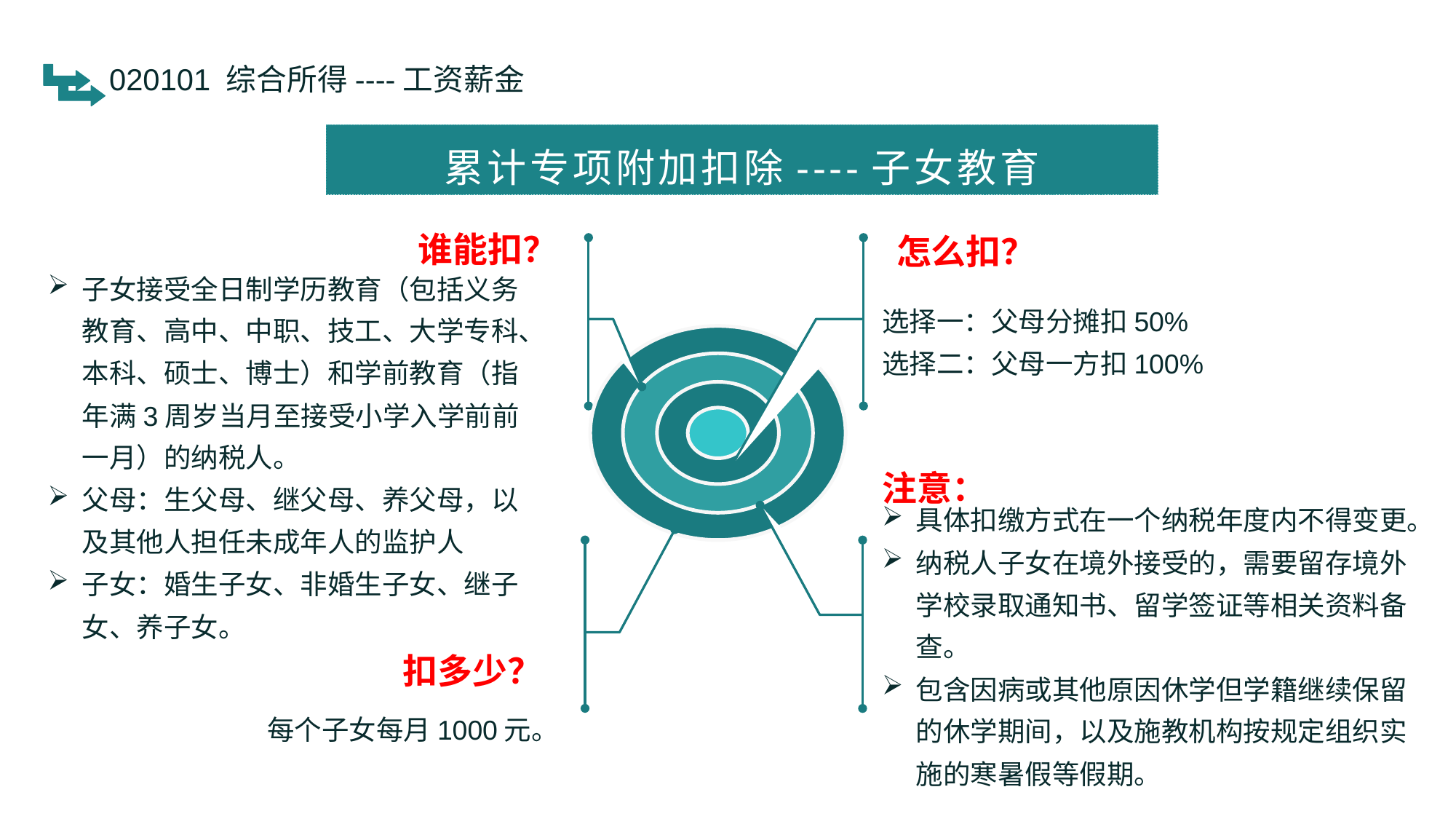

020101 综合所得----工资薪金

累计专项附加扣除----子女教育
谁能扣？
子女接受全日制学历教育（包括义务教育、高中、中职、技工、大学专科、本科、硕士、博士）和学前教育（指年满3周岁当月至接受小学入学前前一月）的纳税人。
父母：生父母、继父母、养父母，以及其他人担任未成年人的监护人
子女：婚生子女、非婚生子女、继子女、养子女。
怎么扣？
选择一：父母分摊扣50%
选择二：父母一方扣100%

注意：
具体扣缴方式在一个纳税年度内不得变更。
纳税人子女在境外接受的，需要留存境外学校录取通知书、留学签证等相关资料备查。
包含因病或其他原因休学但学籍继续保留的休学期间，以及施教机构按规定组织实施的寒暑假等假期。

扣多少？
每个子女每月1000元。